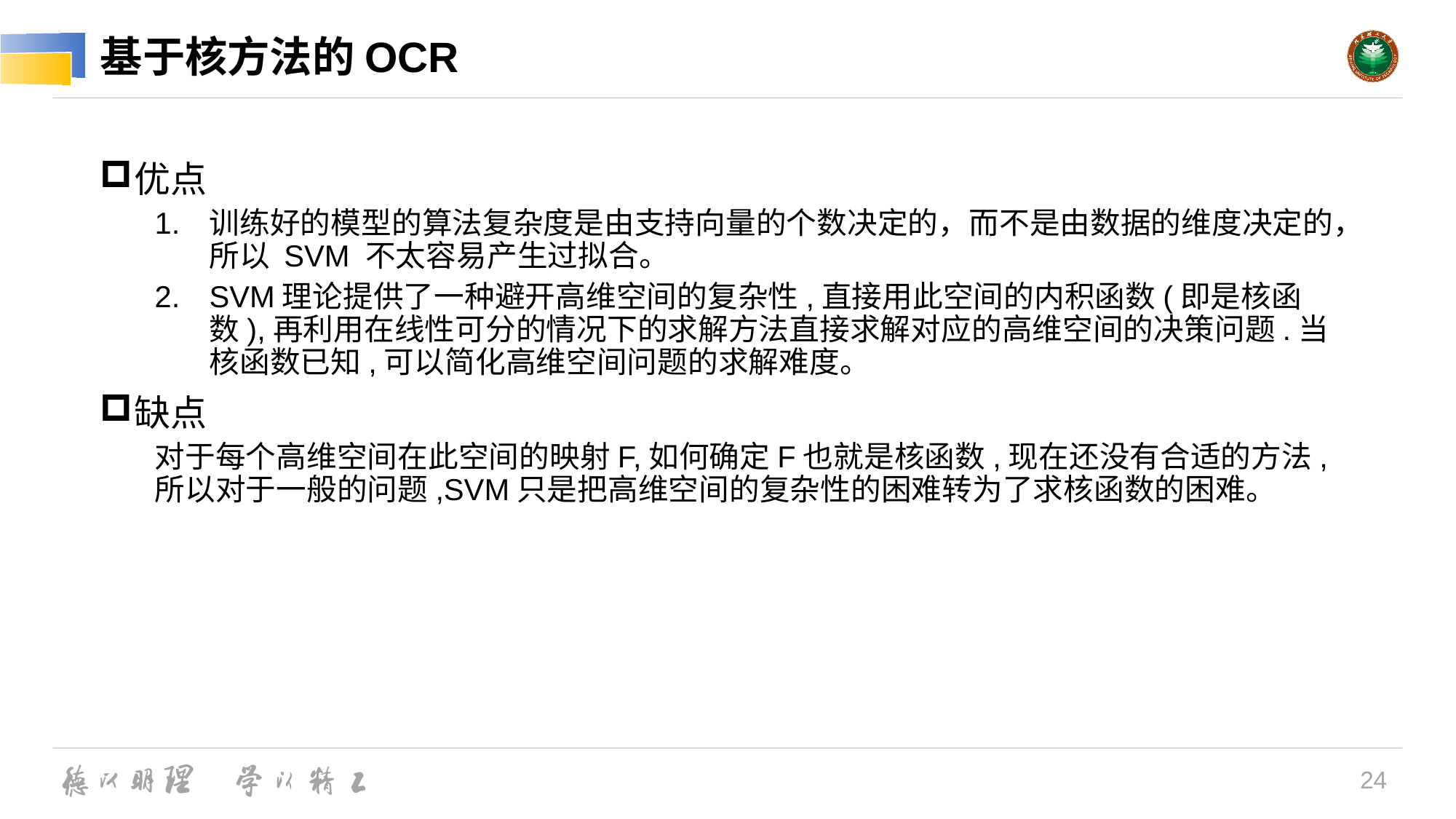

# 基于核方法的OCR
优点
训练好的模型的算法复杂度是由支持向量的个数决定的，而不是由数据的维度决定的，所以 SVM 不太容易产生过拟合。
SVM理论提供了一种避开高维空间的复杂性,直接用此空间的内积函数(即是核函数),再利用在线性可分的情况下的求解方法直接求解对应的高维空间的决策问题.当核函数已知,可以简化高维空间问题的求解难度。
缺点
对于每个高维空间在此空间的映射F,如何确定F也就是核函数,现在还没有合适的方法,所以对于一般的问题,SVM只是把高维空间的复杂性的困难转为了求核函数的困难。